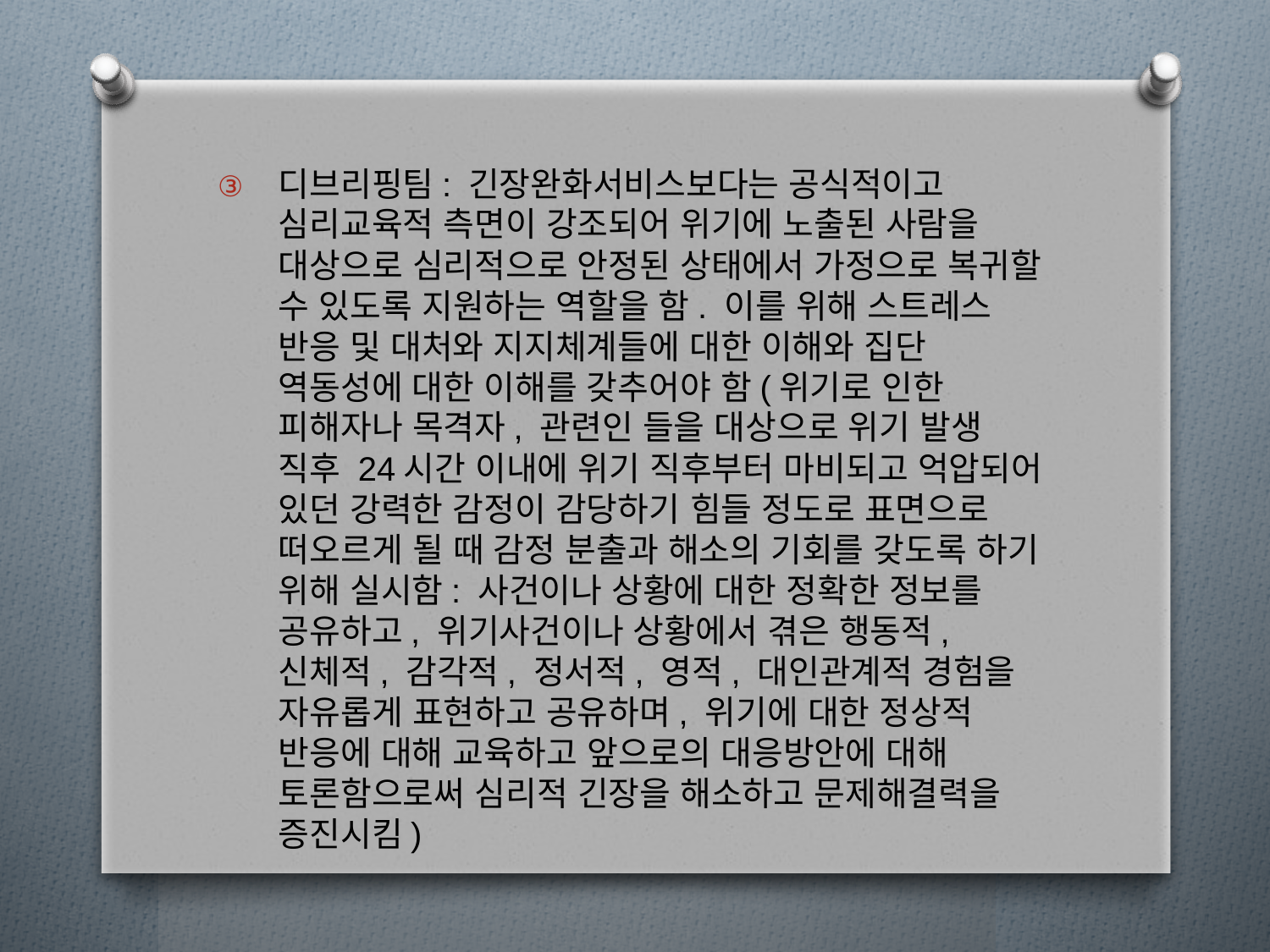

디브리핑팀: 긴장완화서비스보다는 공식적이고 심리교육적 측면이 강조되어 위기에 노출된 사람을 대상으로 심리적으로 안정된 상태에서 가정으로 복귀할 수 있도록 지원하는 역할을 함. 이를 위해 스트레스 반응 및 대처와 지지체계들에 대한 이해와 집단 역동성에 대한 이해를 갖추어야 함(위기로 인한 피해자나 목격자, 관련인 들을 대상으로 위기 발생 직후 24시간 이내에 위기 직후부터 마비되고 억압되어 있던 강력한 감정이 감당하기 힘들 정도로 표면으로 떠오르게 될 때 감정 분출과 해소의 기회를 갖도록 하기 위해 실시함: 사건이나 상황에 대한 정확한 정보를 공유하고, 위기사건이나 상황에서 겪은 행동적, 신체적, 감각적, 정서적, 영적, 대인관계적 경험을 자유롭게 표현하고 공유하며, 위기에 대한 정상적 반응에 대해 교육하고 앞으로의 대응방안에 대해 토론함으로써 심리적 긴장을 해소하고 문제해결력을 증진시킴)